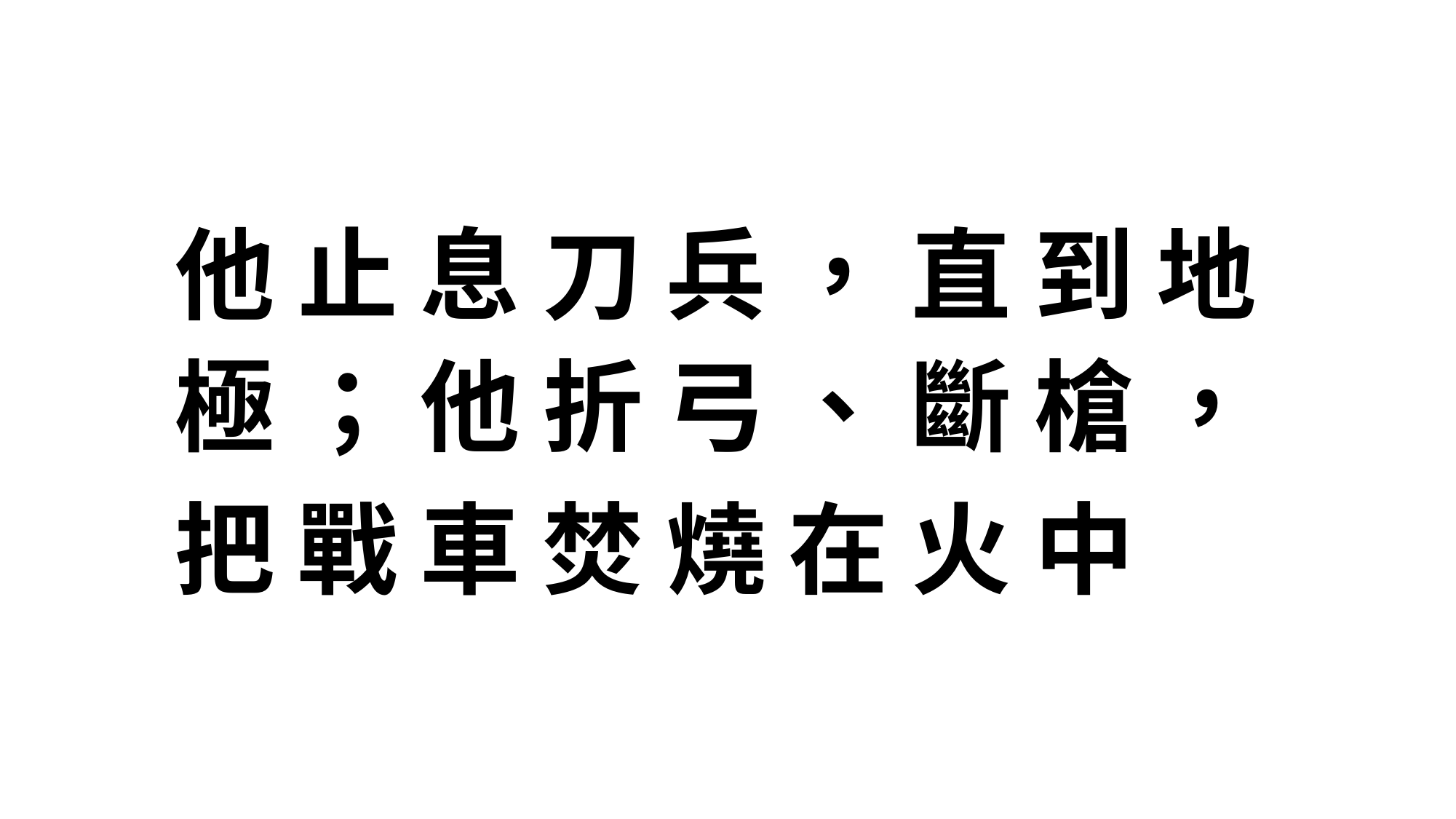

他 止 息 刀 兵 ， 直 到 地 極 ； 他 折 弓 、 斷 槍 ， 把 戰 車 焚 燒 在 火 中